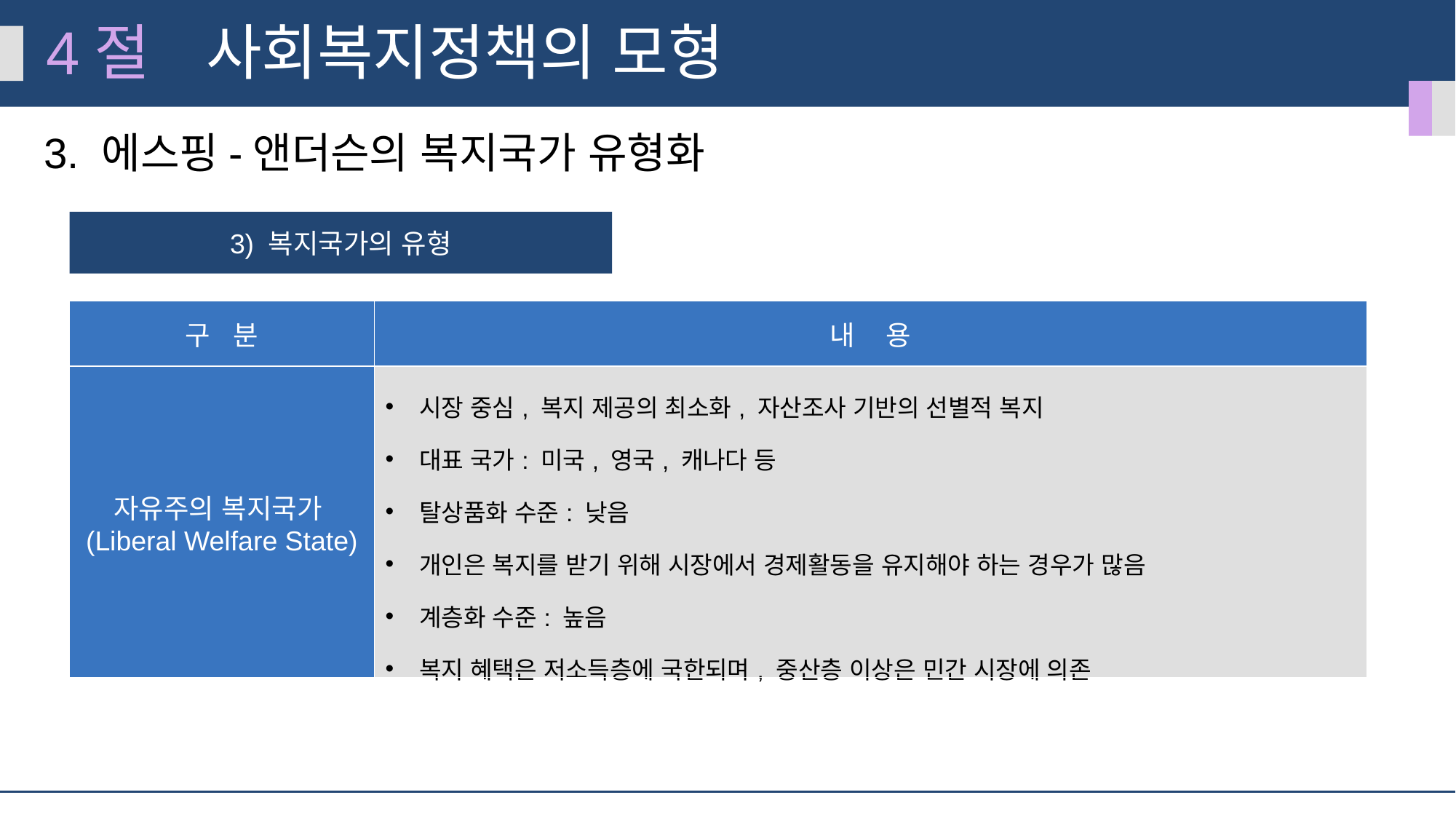

4절
사회복지정책의 모형
3. 에스핑-앤더슨의 복지국가 유형화
3) 복지국가의 유형
| 구 분 | 내 용 |
| --- | --- |
| 자유주의 복지국가(Liberal Welfare State) | 시장 중심, 복지 제공의 최소화, 자산조사 기반의 선별적 복지 대표 국가: 미국, 영국, 캐나다 등 탈상품화 수준: 낮음 개인은 복지를 받기 위해 시장에서 경제활동을 유지해야 하는 경우가 많음 계층화 수준: 높음 복지 혜택은 저소득층에 국한되며, 중산층 이상은 민간 시장에 의존 |